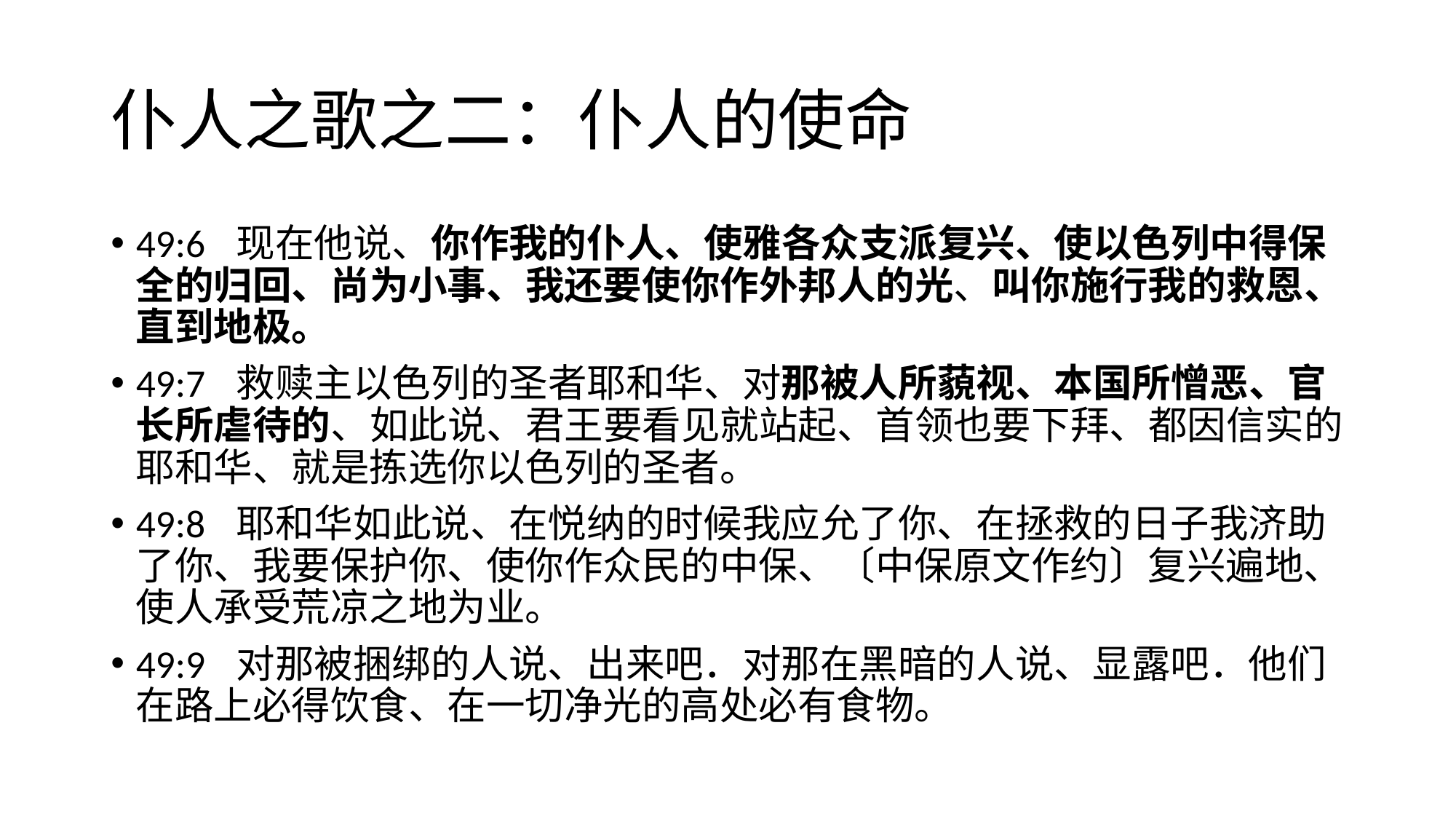

# 仆人之歌之二：仆人的使命
49:6	现在他说、你作我的仆人、使雅各众支派复兴、使以色列中得保全的归回、尚为小事、我还要使你作外邦人的光、叫你施行我的救恩、直到地极。
49:7	救赎主以色列的圣者耶和华、对那被人所藐视、本国所憎恶、官长所虐待的、如此说、君王要看见就站起、首领也要下拜、都因信实的耶和华、就是拣选你以色列的圣者。
49:8	耶和华如此说、在悦纳的时候我应允了你、在拯救的日子我济助了你、我要保护你、使你作众民的中保、〔中保原文作约〕复兴遍地、使人承受荒凉之地为业。
49:9	对那被捆绑的人说、出来吧．对那在黑暗的人说、显露吧．他们在路上必得饮食、在一切净光的高处必有食物。